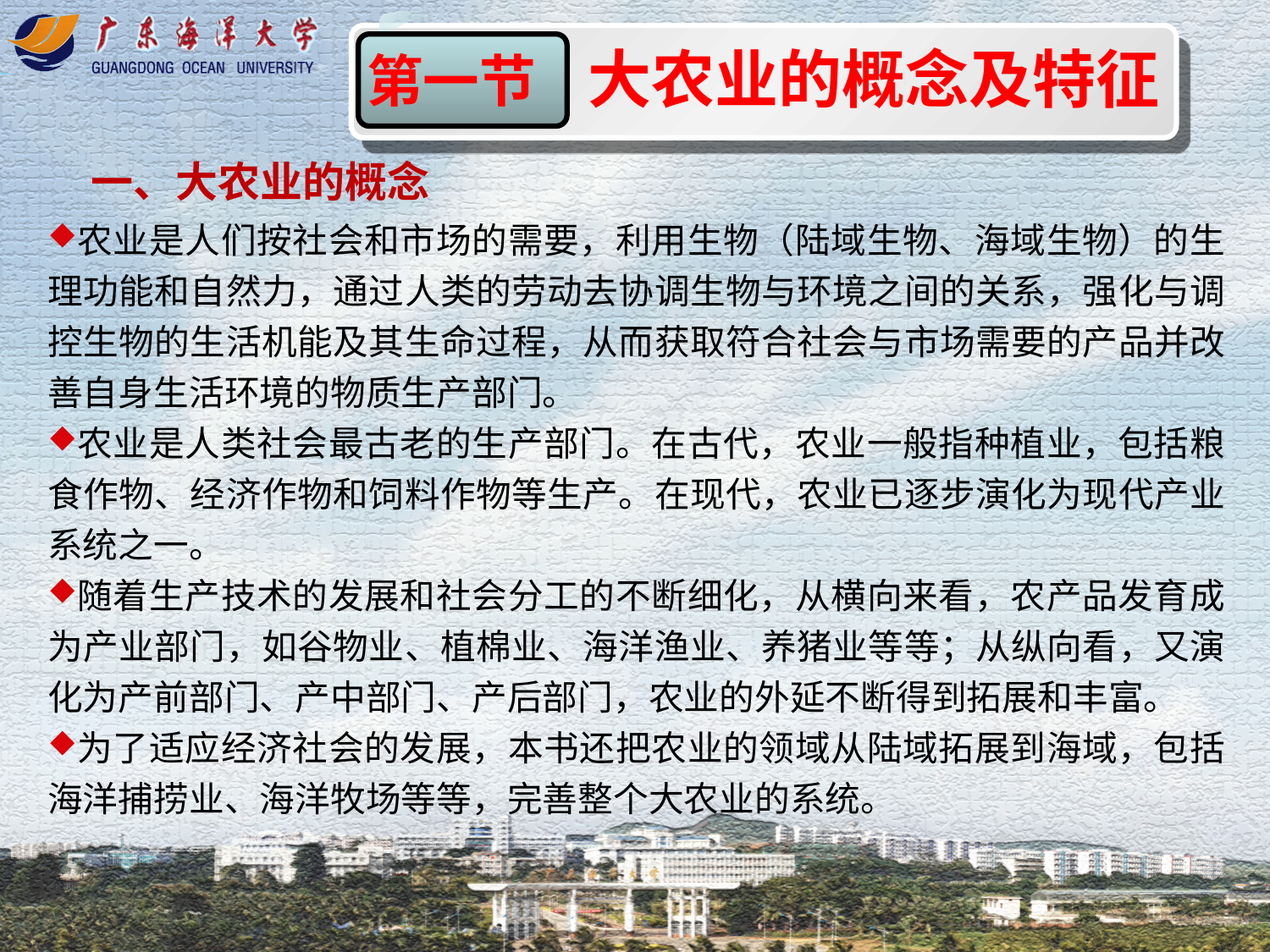

大农业的概念及特征

第一节
一、大农业的概念
农业是人们按社会和市场的需要，利用生物（陆域生物、海域生物）的生理功能和自然力，通过人类的劳动去协调生物与环境之间的关系，强化与调控生物的生活机能及其生命过程，从而获取符合社会与市场需要的产品并改善自身生活环境的物质生产部门。
农业是人类社会最古老的生产部门。在古代，农业一般指种植业，包括粮食作物、经济作物和饲料作物等生产。在现代，农业已逐步演化为现代产业系统之一。
随着生产技术的发展和社会分工的不断细化，从横向来看，农产品发育成为产业部门，如谷物业、植棉业、海洋渔业、养猪业等等；从纵向看，又演化为产前部门、产中部门、产后部门，农业的外延不断得到拓展和丰富。
为了适应经济社会的发展，本书还把农业的领域从陆域拓展到海域，包括海洋捕捞业、海洋牧场等等，完善整个大农业的系统。